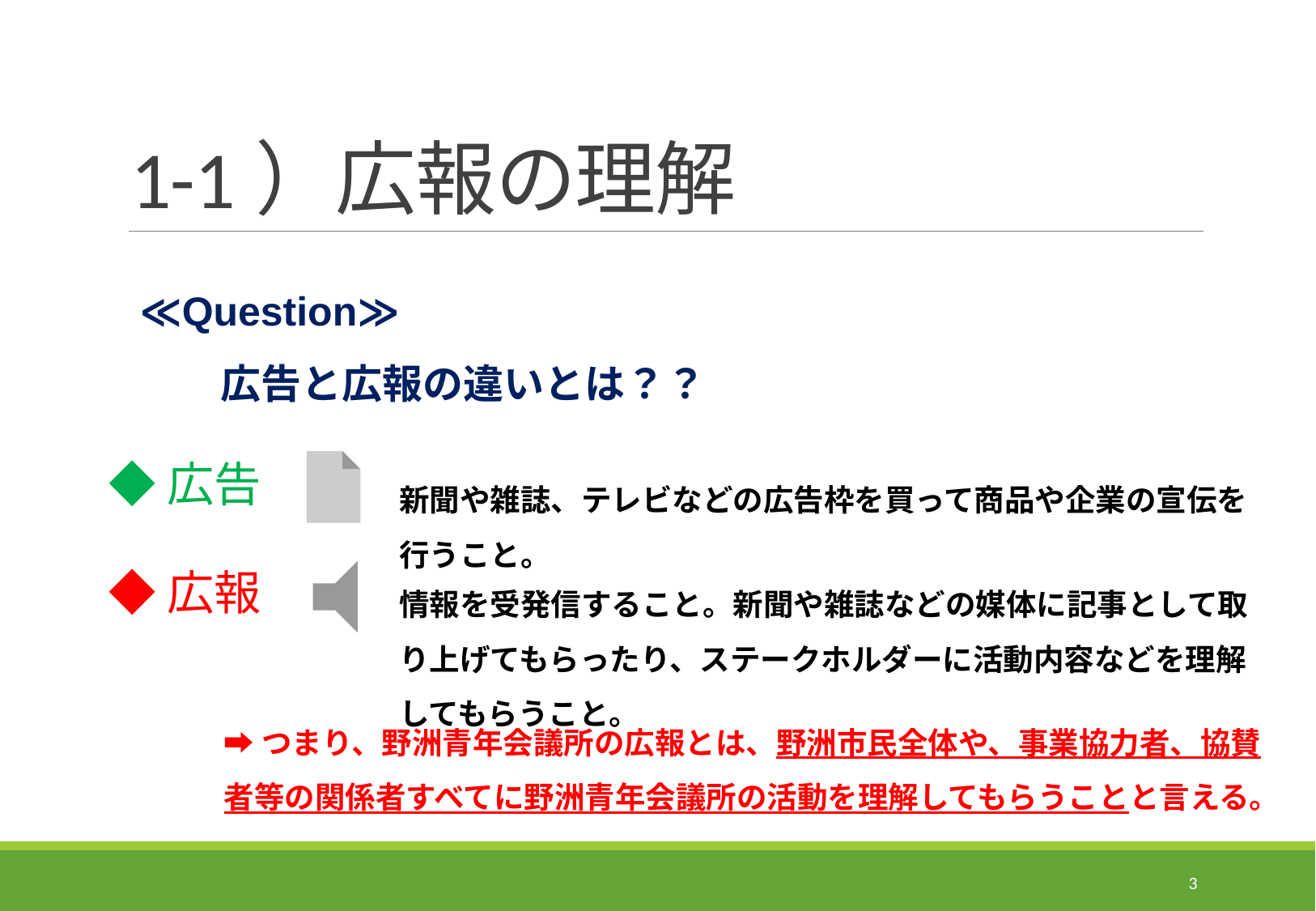

# 1-1）広報の理解
≪Question≫
　　広告と広報の違いとは？？

◆広告
新聞や雑誌、テレビなどの広告枠を買って商品や企業の宣伝を行うこと。

◆広報
情報を受発信すること。新聞や雑誌などの媒体に記事として取り上げてもらったり、ステークホルダーに活動内容などを理解してもらうこと。
➡つまり、野洲青年会議所の広報とは、野洲市民全体や、事業協力者、協賛者等の関係者すべてに野洲青年会議所の活動を理解してもらうことと言える。
3